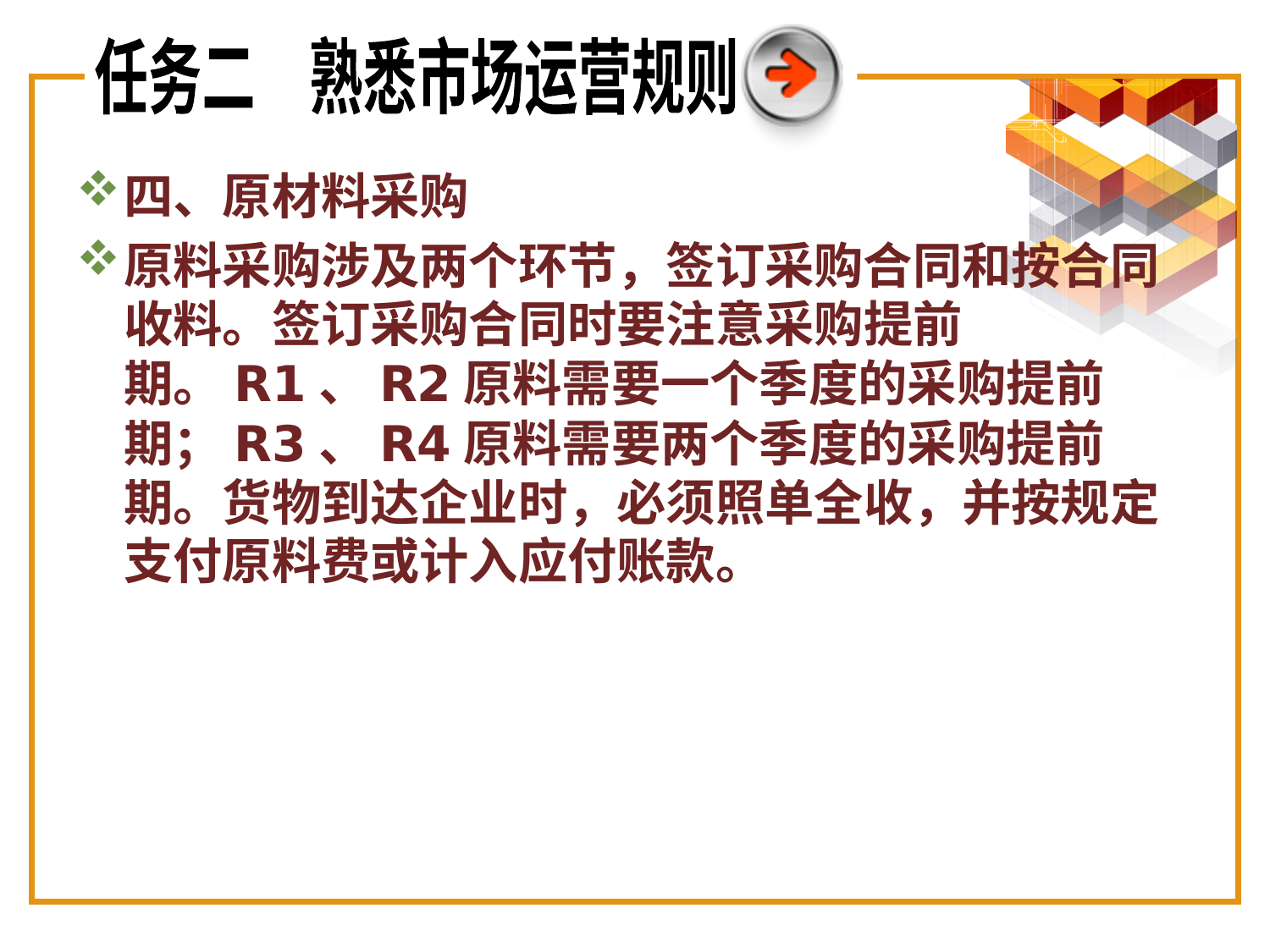

任务二　熟悉市场运营规则
四、原材料采购
原料采购涉及两个环节，签订采购合同和按合同收料。签订采购合同时要注意采购提前期。R1、R2原料需要一个季度的采购提前期；R3、R4原料需要两个季度的采购提前期。货物到达企业时，必须照单全收，并按规定支付原料费或计入应付账款。